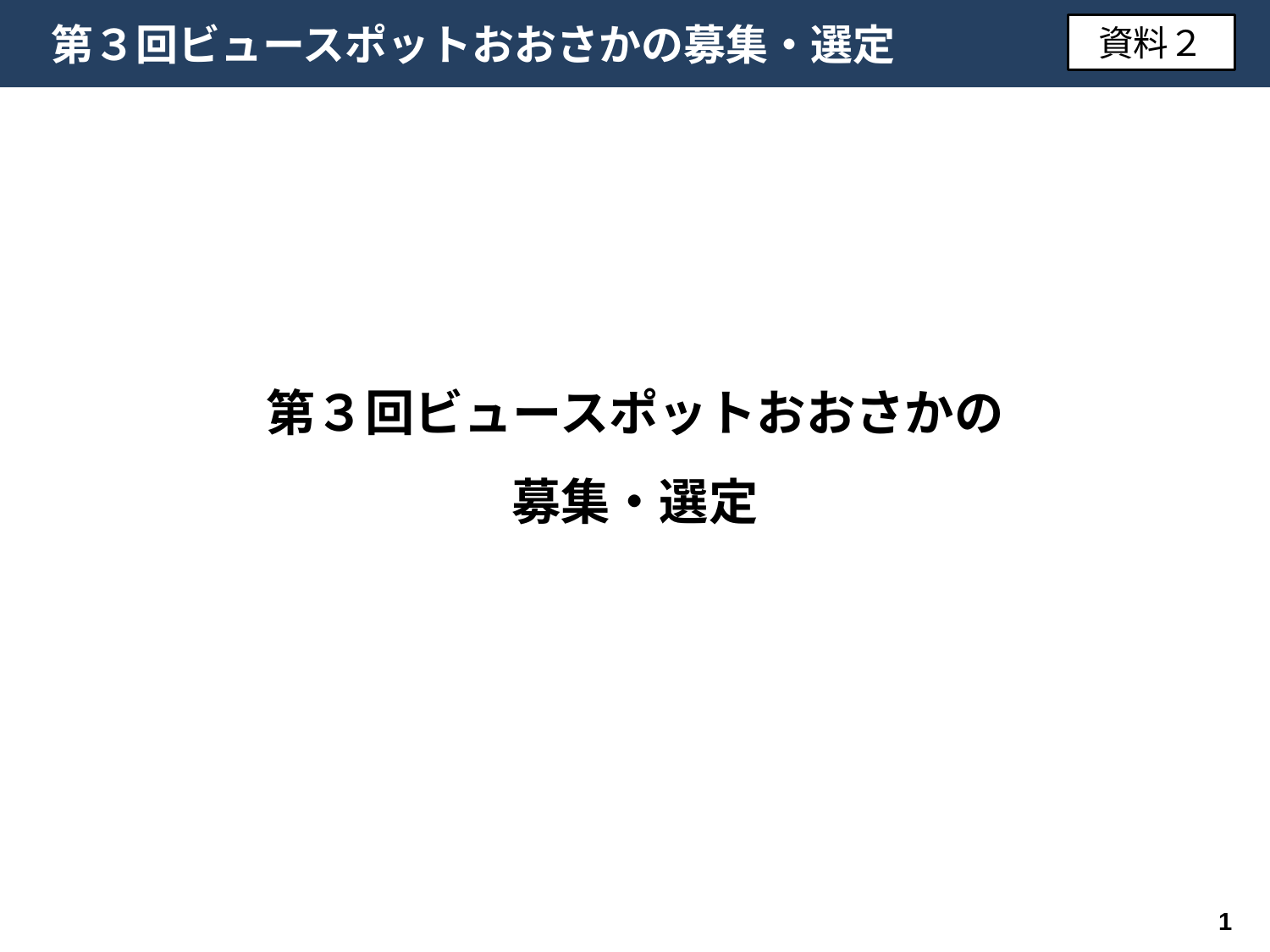

第３回ビュースポットおおさかの募集・選定
資料２
第３回ビュースポットおおさかの
募集・選定
1